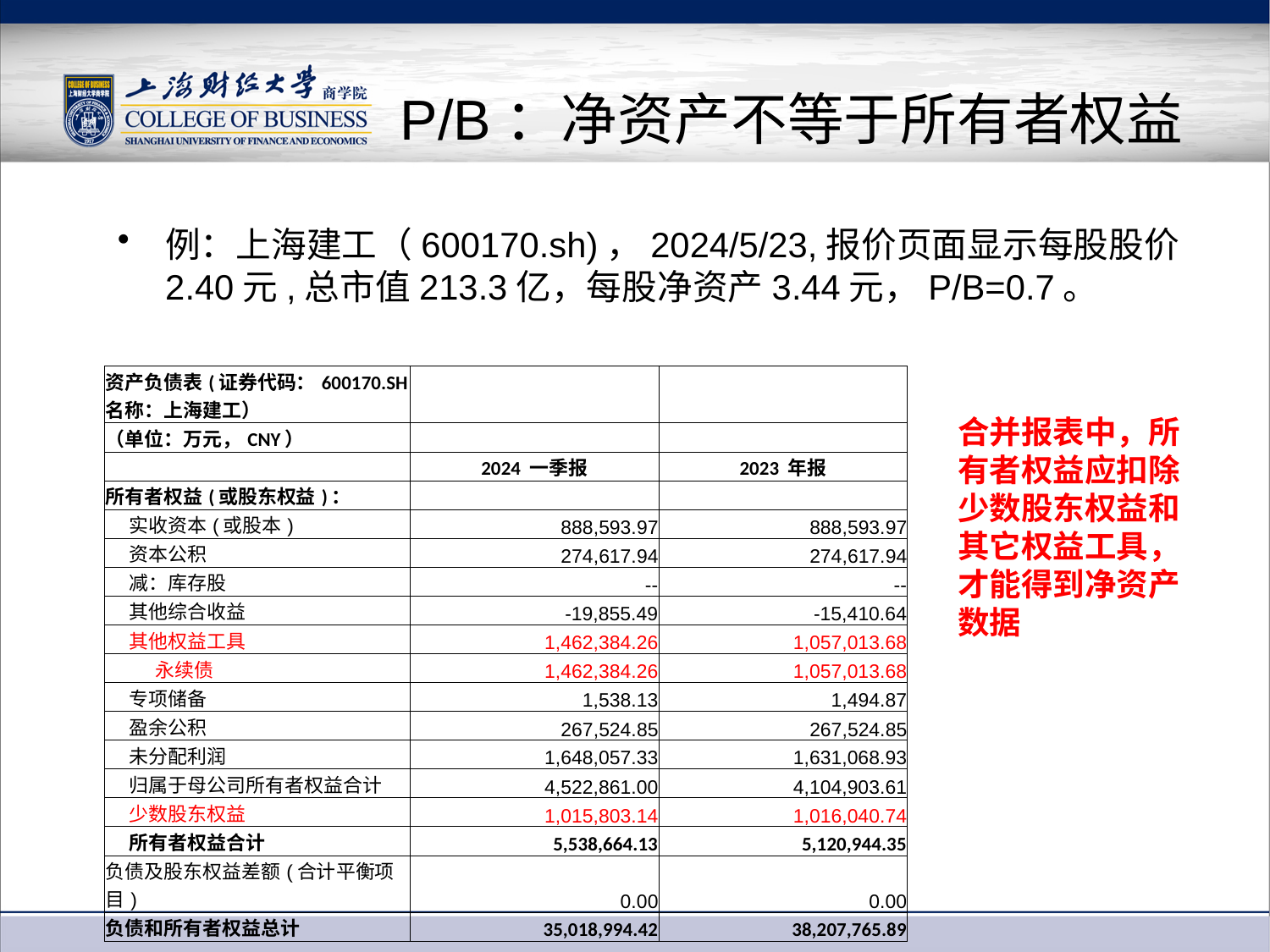

# P/B：净资产不等于所有者权益
例：上海建工（600170.sh)，2024/5/23,报价页面显示每股股价2.40元,总市值213.3亿，每股净资产3.44元，P/B=0.7。
| 资产负债表(证券代码：600170.SH 名称：上海建工） |  |  |
| --- | --- | --- |
| （单位：万元，CNY） |  |  |
|  | 2024 一季报 | 2023 年报 |
| 所有者权益(或股东权益)： |  |  |
| 实收资本(或股本) | 888,593.97 | 888,593.97 |
| 资本公积 | 274,617.94 | 274,617.94 |
| 减：库存股 | -- | -- |
| 其他综合收益 | -19,855.49 | -15,410.64 |
| 其他权益工具 | 1,462,384.26 | 1,057,013.68 |
| 永续债 | 1,462,384.26 | 1,057,013.68 |
| 专项储备 | 1,538.13 | 1,494.87 |
| 盈余公积 | 267,524.85 | 267,524.85 |
| 未分配利润 | 1,648,057.33 | 1,631,068.93 |
| 归属于母公司所有者权益合计 | 4,522,861.00 | 4,104,903.61 |
| 少数股东权益 | 1,015,803.14 | 1,016,040.74 |
| 所有者权益合计 | 5,538,664.13 | 5,120,944.35 |
| 负债及股东权益差额(合计平衡项目) | 0.00 | 0.00 |
| 负债和所有者权益总计 | 35,018,994.42 | 38,207,765.89 |
合并报表中，所有者权益应扣除少数股东权益和其它权益工具，才能得到净资产数据